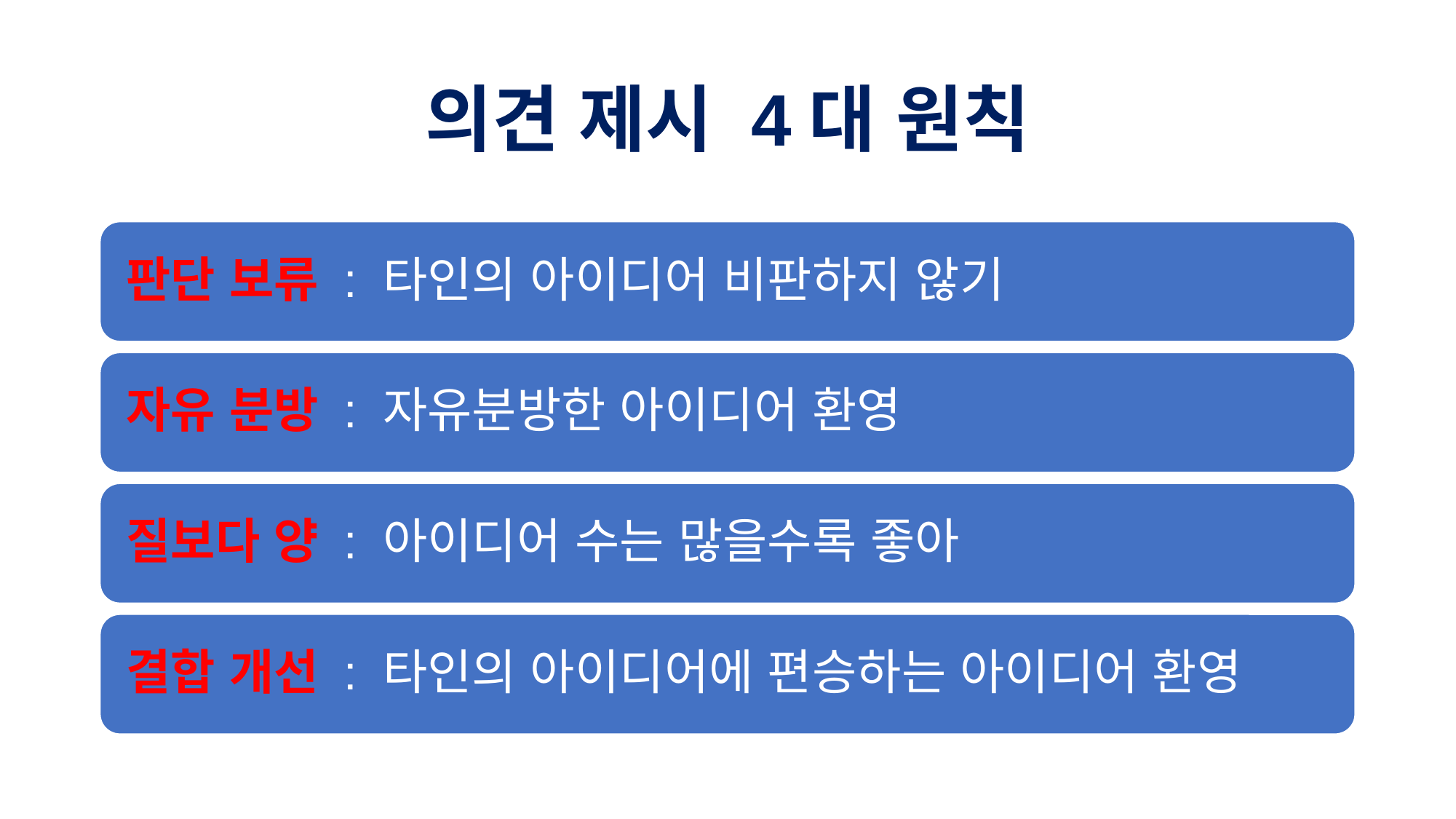

# 의견 제시 4대 원칙
판단 보류 : 타인의 아이디어 비판하지 않기
자유 분방 : 자유분방한 아이디어 환영
질보다 양 : 아이디어 수는 많을수록 좋아
결합 개선 : 타인의 아이디어에 편승하는 아이디어 환영